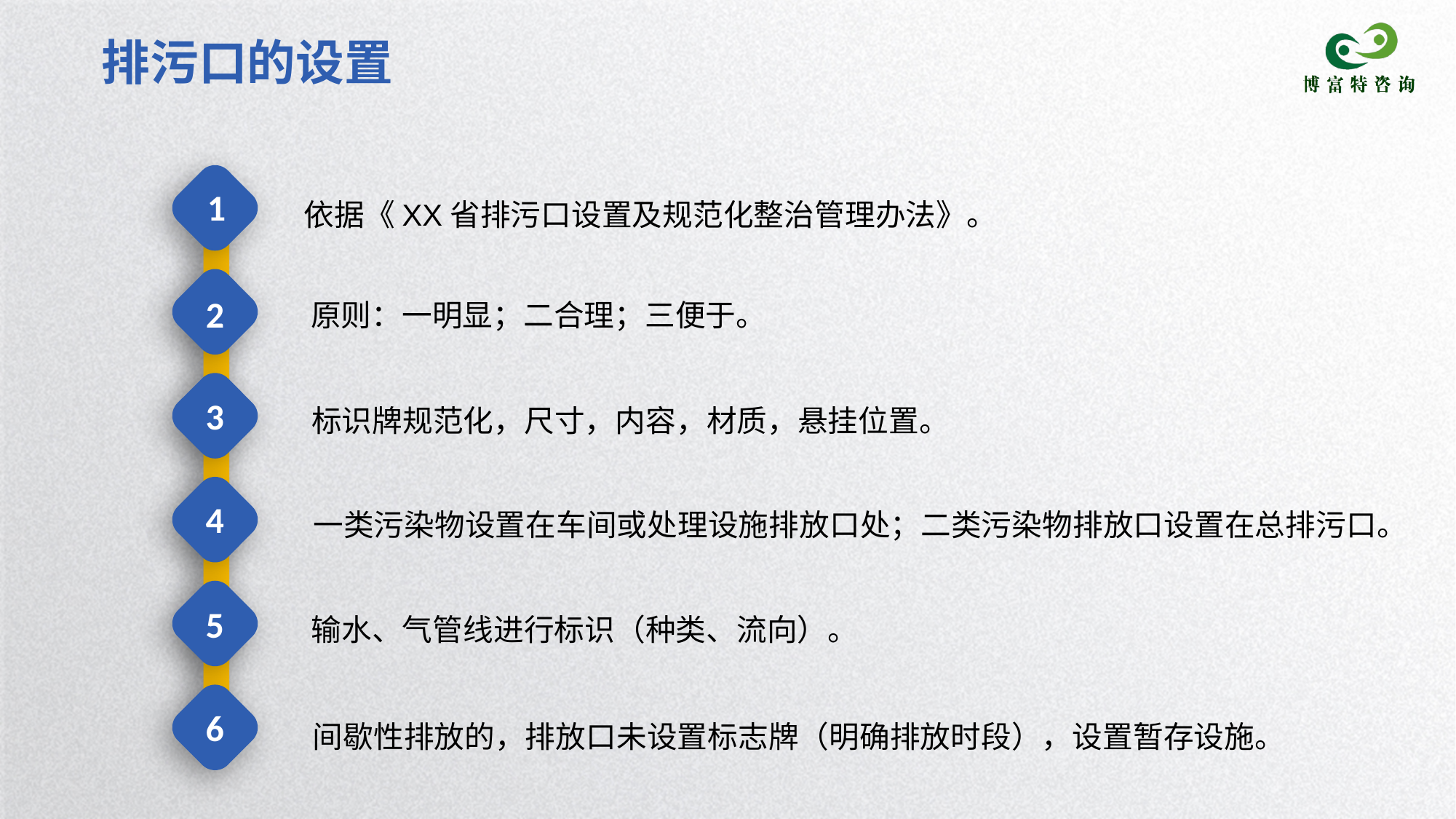

排污口的设置

1
依据《XX省排污口设置及规范化整治管理办法》。

原则：一明显；二合理；三便于。
2

标识牌规范化，尺寸，内容，材质，悬挂位置。
3

一类污染物设置在车间或处理设施排放口处；二类污染物排放口设置在总排污口。
4

输水、气管线进行标识（种类、流向）。
5

6
间歇性排放的，排放口未设置标志牌（明确排放时段），设置暂存设施。
延时符